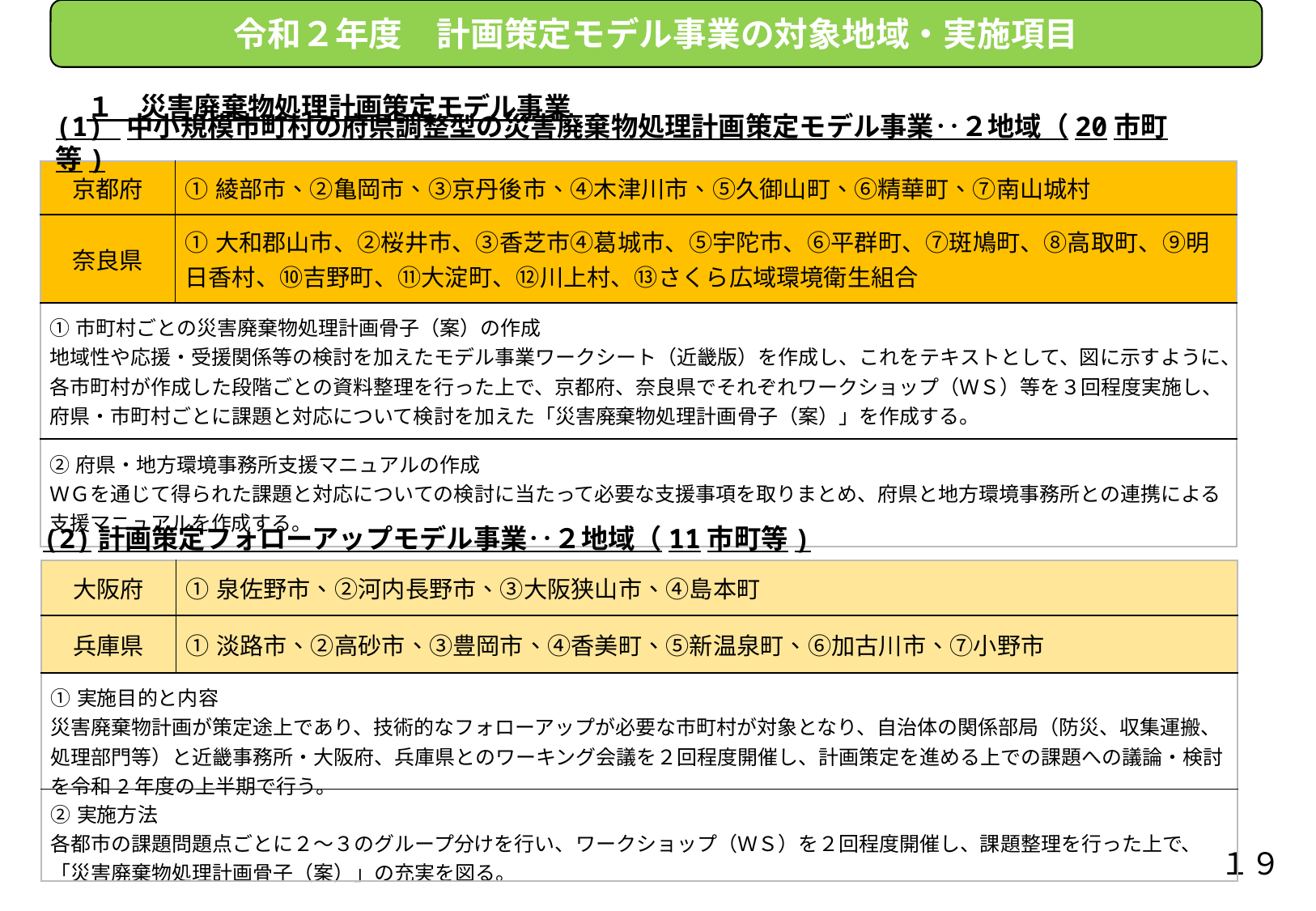

令和２年度　計画策定モデル事業の対象地域・実施項目
# １　災害廃棄物処理計画策定モデル事業
(1) 中小規模市町村の府県調整型の災害廃棄物処理計画策定モデル事業‥２地域（20市町等)
| 京都府 | ①綾部市、②亀岡市、③京丹後市、④木津川市、⑤久御山町、⑥精華町、⑦南山城村 |
| --- | --- |
| 奈良県 | ①大和郡山市、②桜井市、③香芝市④葛城市、⑤宇陀市、⑥平群町、⑦斑鳩町、⑧高取町、⑨明日香村、⑩吉野町、⑪大淀町、⑫川上村、⑬さくら広域環境衛生組合 |
| ①市町村ごとの災害廃棄物処理計画骨子（案）の作成 地域性や応援・受援関係等の検討を加えたモデル事業ワークシート（近畿版）を作成し、これをテキストとして、図に示すように、各市町村が作成した段階ごとの資料整理を行った上で、京都府、奈良県でそれぞれワークショップ（ＷＳ）等を３回程度実施し、府県・市町村ごとに課題と対応について検討を加えた「災害廃棄物処理計画骨子（案）」を作成する。 |  |
| ②府県・地方環境事務所支援マニュアルの作成 ＷＧを通じて得られた課題と対応についての検討に当たって必要な支援事項を取りまとめ、府県と地方環境事務所との連携による支援マニュアルを作成する。 |  |
(2)計画策定フォローアップモデル事業‥２地域（11市町等)
| 大阪府 | ①泉佐野市、②河内長野市、③大阪狭山市、④島本町 |
| --- | --- |
| 兵庫県 | ①淡路市、②高砂市、③豊岡市、④香美町、⑤新温泉町、⑥加古川市、⑦小野市 |
| ①実施目的と内容 災害廃棄物計画が策定途上であり、技術的なフォローアップが必要な市町村が対象となり、自治体の関係部局（防災、収集運搬、処理部門等）と近畿事務所・大阪府、兵庫県とのワーキング会議を２回程度開催し、計画策定を進める上での課題への議論・検討を令和2年度の上半期で行う。 |  |
| ②実施方法 各都市の課題問題点ごとに２～３のグループ分けを行い、ワークショップ（ＷＳ）を２回程度開催し、課題整理を行った上で、「災害廃棄物処理計画骨子（案）」の充実を図る。 |  |
１９